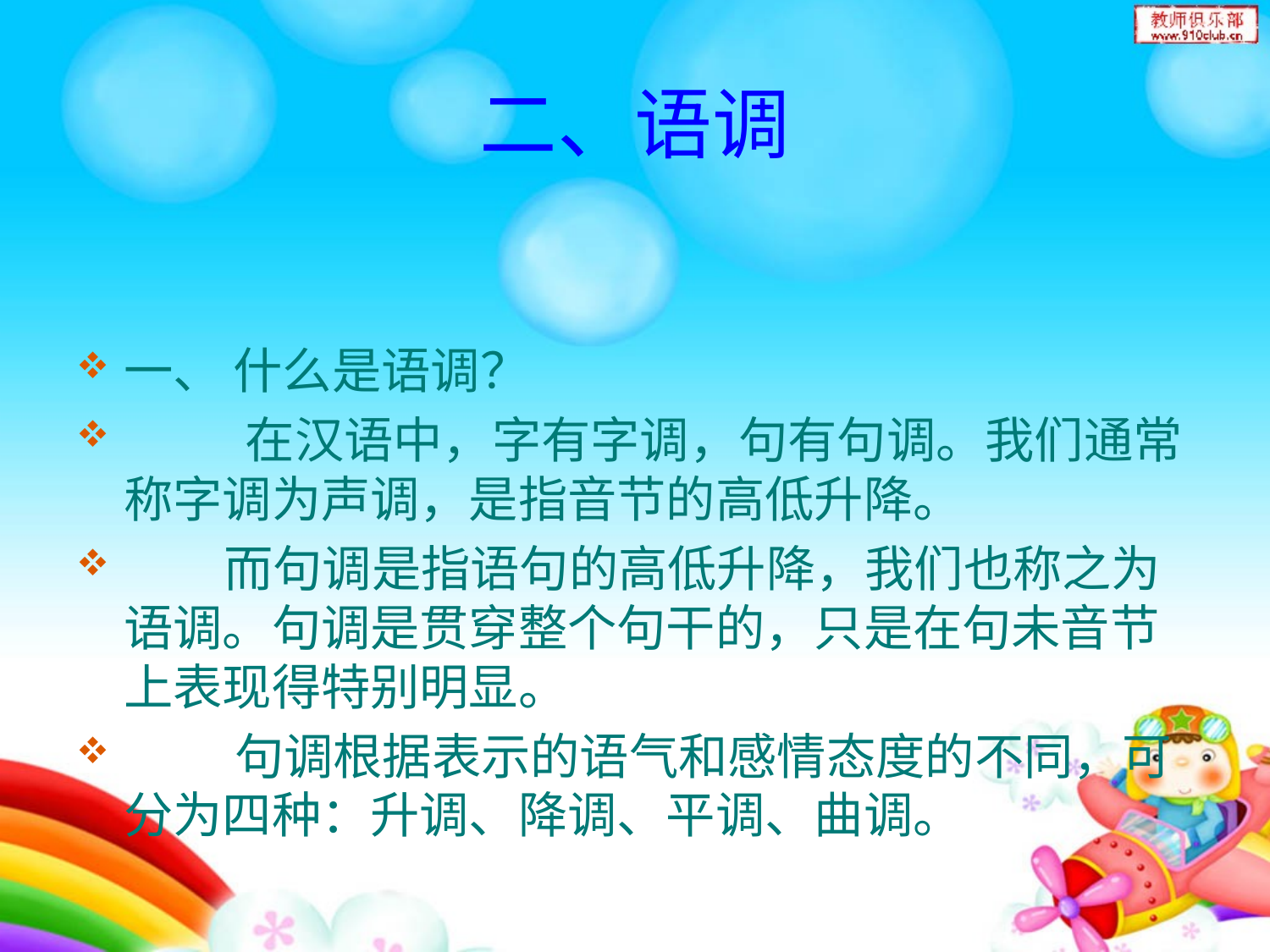

# 二、语调

一、 什么是语调？
 　　在汉语中，字有字调，句有句调。我们通常称字调为声调，是指音节的高低升降。
        而句调是指语句的高低升降，我们也称之为语调。句调是贯穿整个句干的，只是在句未音节上表现得特别明显。
         句调根据表示的语气和感情态度的不同，可分为四种：升调、降调、平调、曲调。